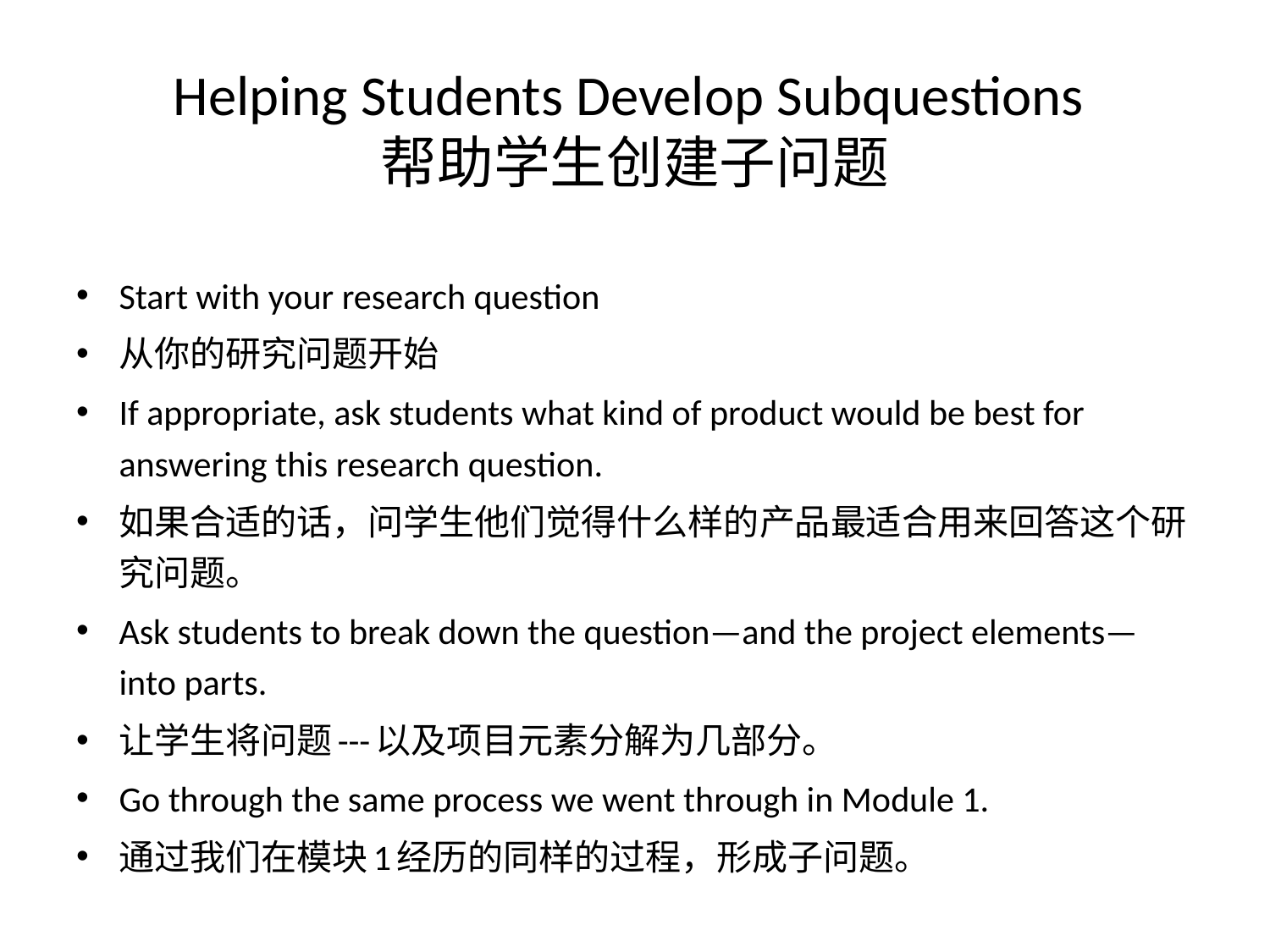

# Helping Students Develop Subquestions 帮助学生创建子问题
Start with your research question
从你的研究问题开始
If appropriate, ask students what kind of product would be best for answering this research question.
如果合适的话，问学生他们觉得什么样的产品最适合用来回答这个研究问题。
Ask students to break down the question—and the project elements—into parts.
让学生将问题---以及项目元素分解为几部分。
Go through the same process we went through in Module 1.
通过我们在模块1经历的同样的过程，形成子问题。